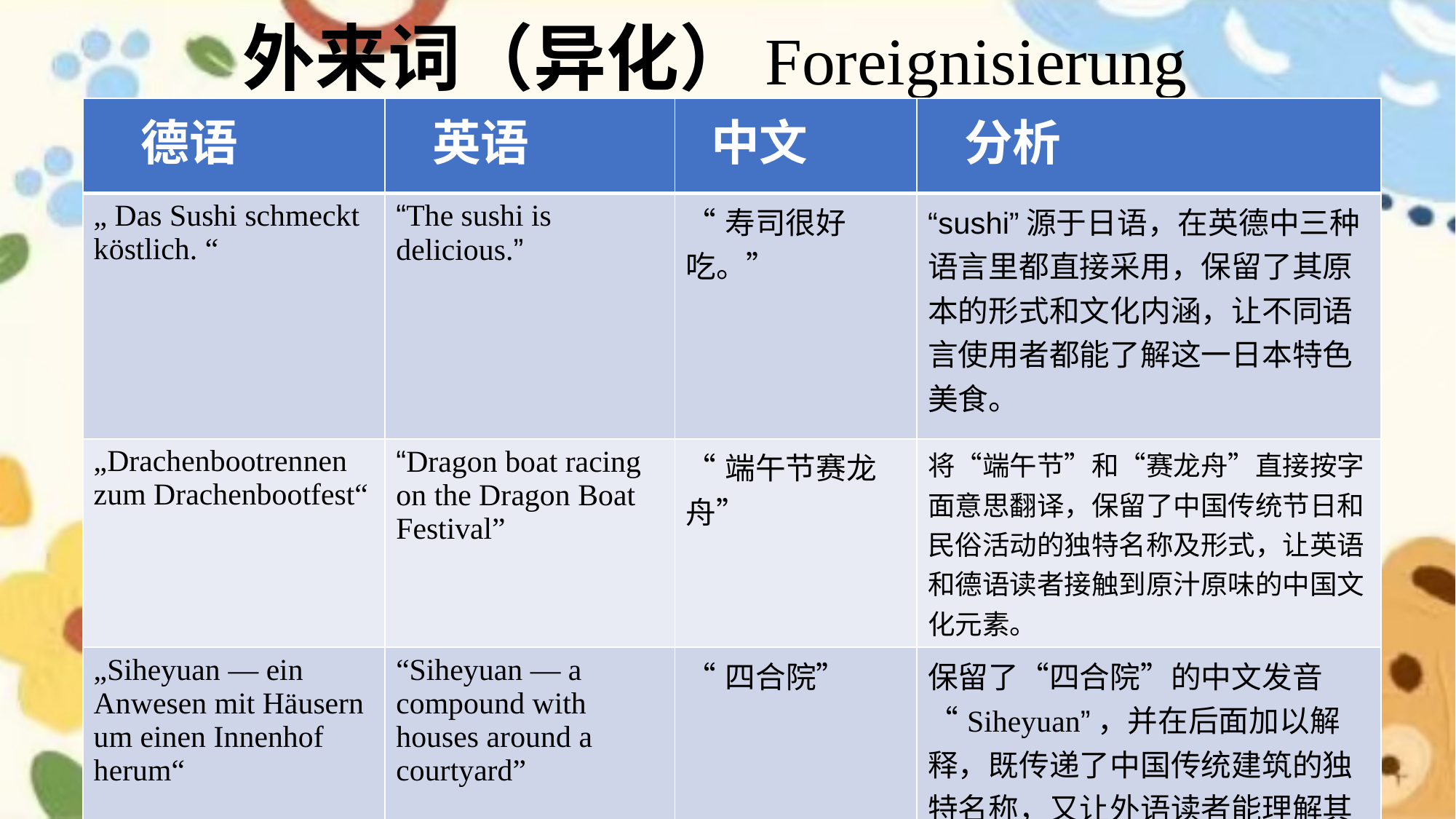

# 外来词（异化） Foreignisierung
| 德语 | 英语 | 中文 | 分析 |
| --- | --- | --- | --- |
| „ Das Sushi schmeckt köstlich. “ | “The sushi is delicious.” | “寿司很好吃。” | “sushi”源于日语，在英德中三种语言里都直接采用，保留了其原本的形式和文化内涵，让不同语言使用者都能了解这一日本特色美食。 |
| „Drachenbootrennen zum Drachenbootfest“ | “Dragon boat racing on the Dragon Boat Festival” | “端午节赛龙舟” | 将“端午节”和“赛龙舟”直接按字面意思翻译，保留了中国传统节日和民俗活动的独特名称及形式，让英语和德语读者接触到原汁原味的中国文化元素。 |
| „Siheyuan — ein Anwesen mit Häusern um einen Innenhof herum“ | “Siheyuan — a compound with houses around a courtyard” | “四合院” | 保留了“四合院”的中文发音“Siheyuan”，并在后面加以解释，既传递了中国传统建筑的独特名称，又让外语读者能理解其大致含义。 |